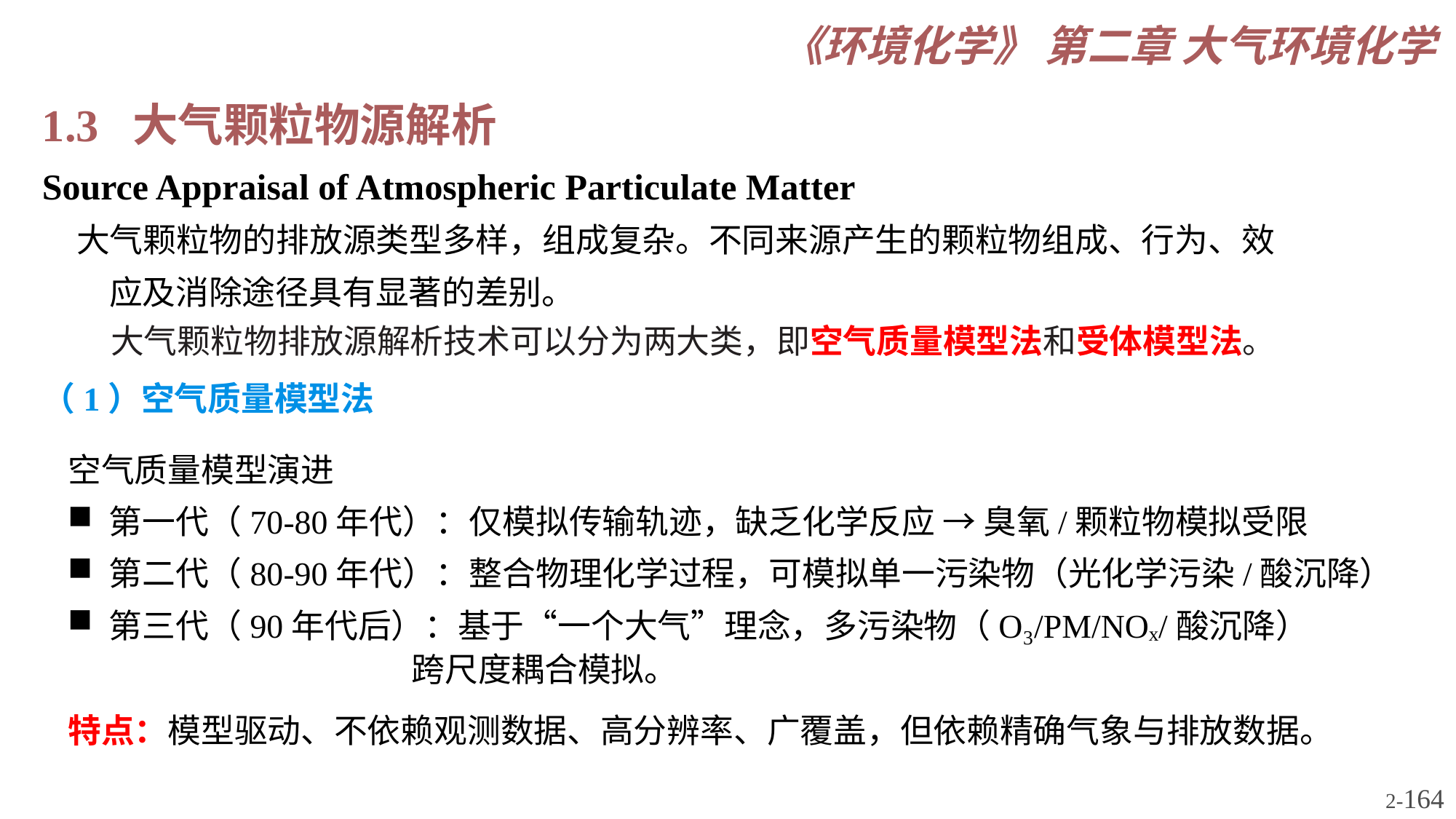

1.3  大气颗粒物源解析
Source Appraisal of Atmospheric Particulate Matter
    大气颗粒物的排放源类型多样，组成复杂。不同来源产生的颗粒物组成、行为、效应及消除途径具有显著的差别。
大气颗粒物排放源解析技术可以分为两大类，即空气质量模型法和受体模型法。
（1）空气质量模型法
空气质量模型演进
第一代（70-80年代）：仅模拟传输轨迹，缺乏化学反应 → 臭氧/颗粒物模拟受限
第二代（80-90年代）：整合物理化学过程，可模拟单一污染物（光化学污染/酸沉降）
第三代（90年代后）：基于“一个大气”理念，多污染物（O₃/PM/NOₓ/酸沉降）
                                             跨尺度耦合模拟。
特点：模型驱动、不依赖观测数据、高分辨率、广覆盖，但依赖精确气象与排放数据。
2-164